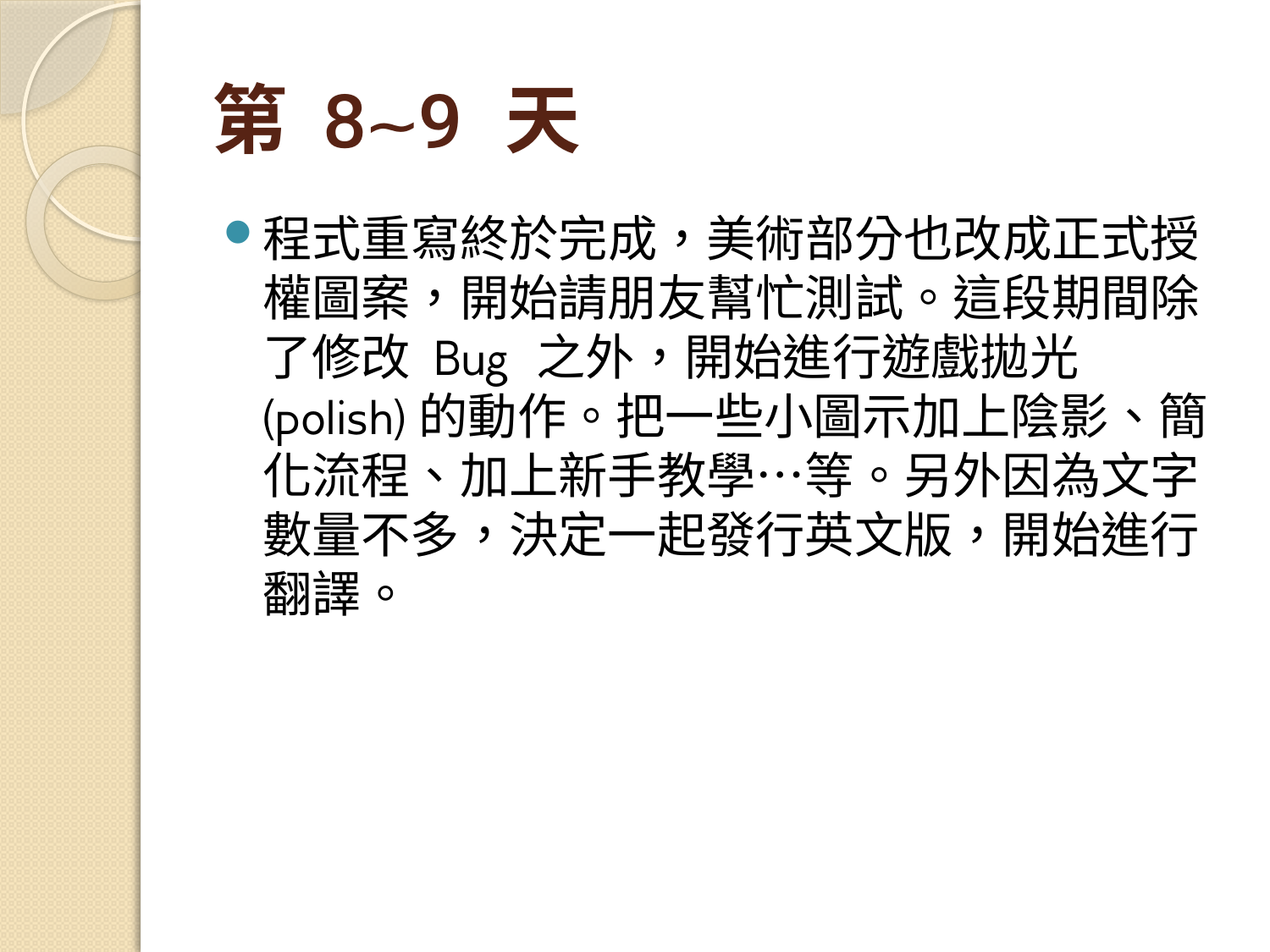

# 第 8~9 天
程式重寫終於完成，美術部分也改成正式授權圖案，開始請朋友幫忙測試。這段期間除了修改 Bug 之外，開始進行遊戲拋光(polish)的動作。把一些小圖示加上陰影、簡化流程、加上新手教學…等。另外因為文字數量不多，決定一起發行英文版，開始進行翻譯。